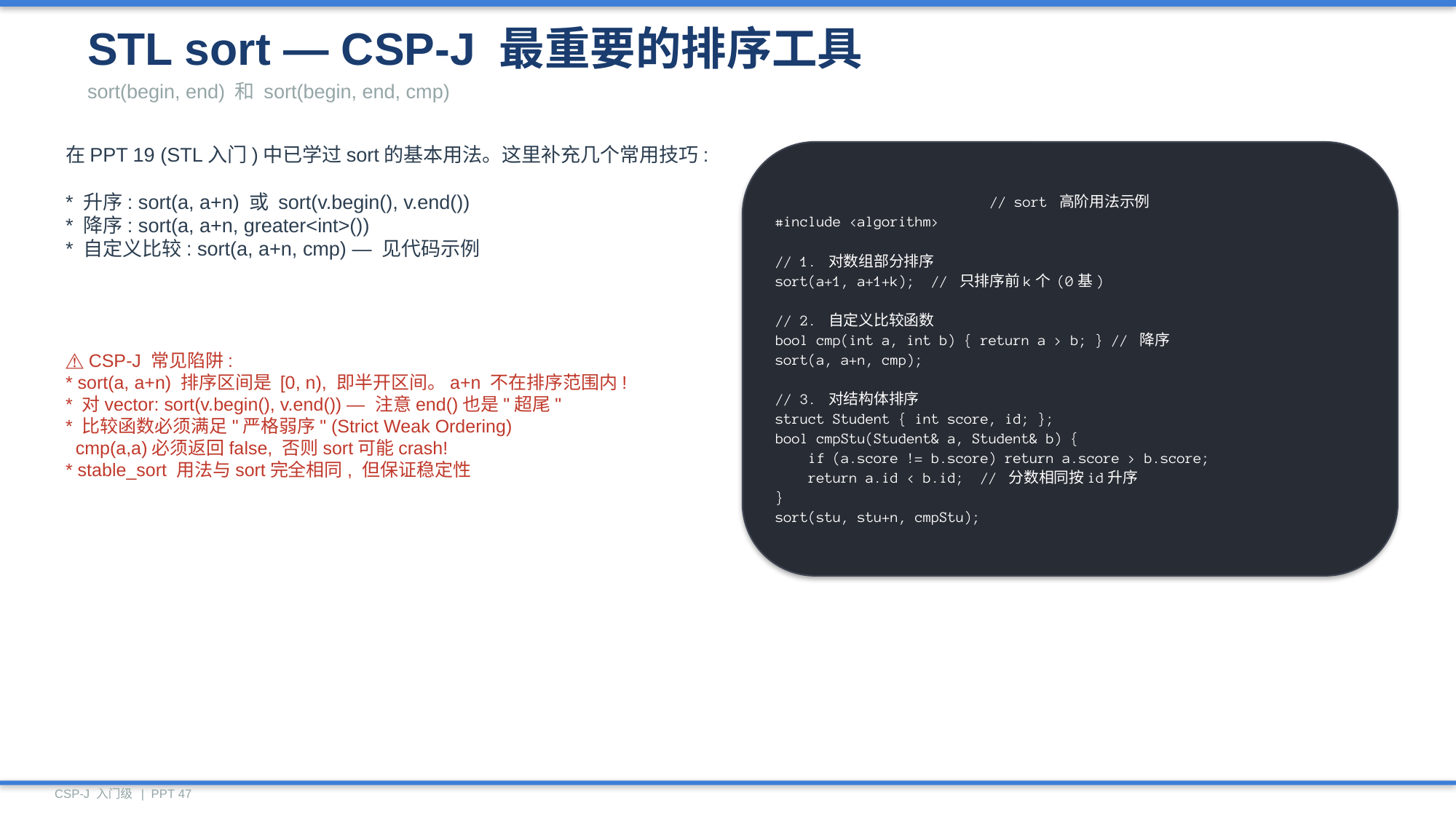

STL sort — CSP-J 最重要的排序工具
sort(begin, end) 和 sort(begin, end, cmp)
在PPT 19 (STL入门)中已学过sort的基本用法。这里补充几个常用技巧:
* 升序: sort(a, a+n) 或 sort(v.begin(), v.end())
* 降序: sort(a, a+n, greater<int>())
* 自定义比较: sort(a, a+n, cmp) — 见代码示例
// sort 高阶用法示例
#include <algorithm>

// 1. 对数组部分排序
sort(a+1, a+1+k);  // 只排序前k个 (0基)

// 2. 自定义比较函数
bool cmp(int a, int b) { return a > b; } // 降序
sort(a, a+n, cmp);

// 3. 对结构体排序
struct Student { int score, id; };
bool cmpStu(Student& a, Student& b) {
    if (a.score != b.score) return a.score > b.score;
    return a.id < b.id;  // 分数相同按id升序
}
sort(stu, stu+n, cmpStu);
⚠️ CSP-J 常见陷阱:
* sort(a, a+n) 排序区间是 [0, n), 即半开区间。a+n 不在排序范围内!
* 对vector: sort(v.begin(), v.end()) — 注意end()也是"超尾"
* 比较函数必须满足"严格弱序" (Strict Weak Ordering)
  cmp(a,a)必须返回false, 否则sort可能crash!
* stable_sort 用法与sort完全相同, 但保证稳定性

CSP-J 入门级  |  PPT 47